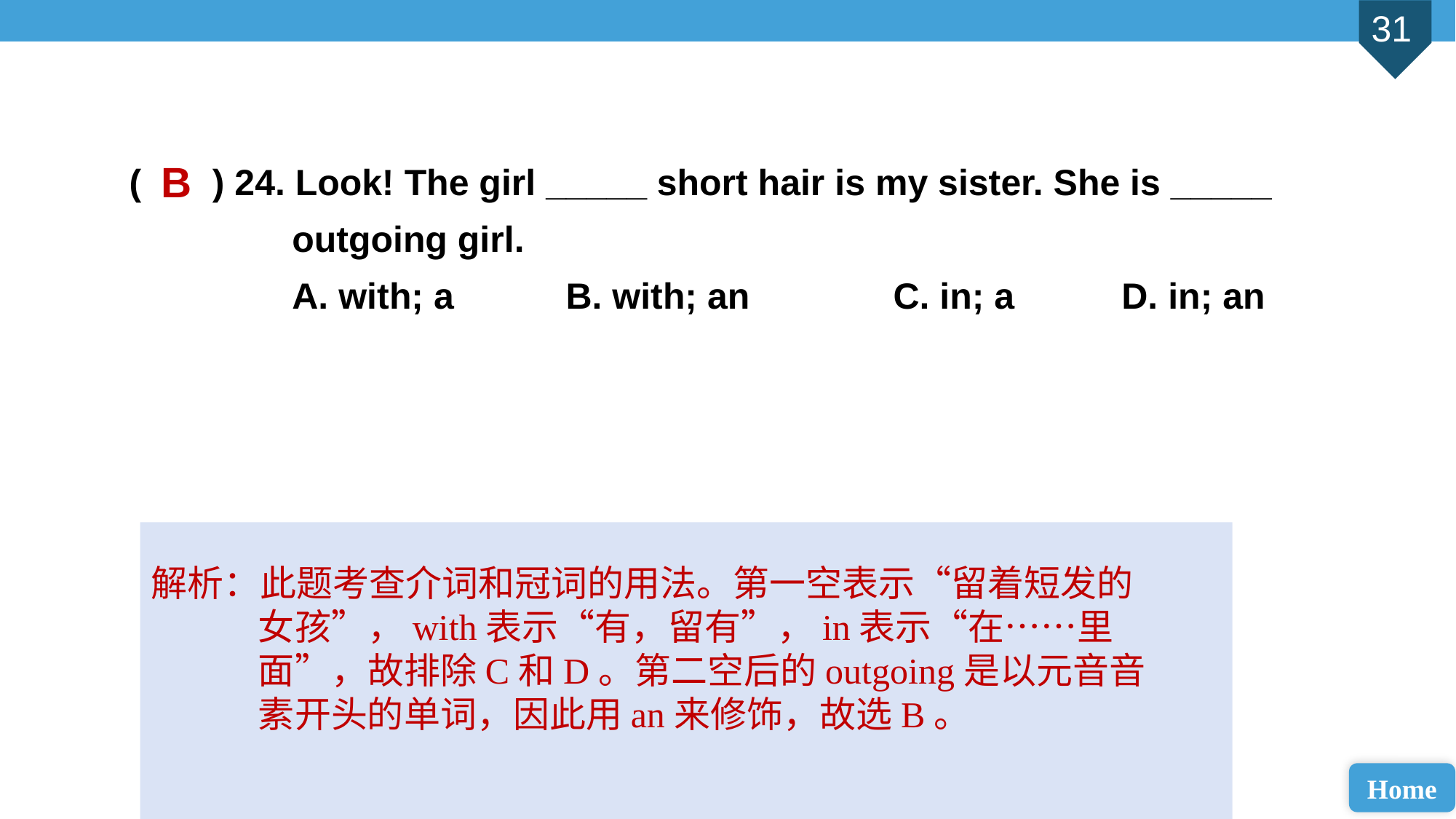

(       ) 24. Look! The girl _____ short hair is my sister. She is _____
                outgoing girl.
                A. with; a 	B. with; an 		C. in; a	 D. in; an
B

解析：此题考查介词和冠词的用法。第一空表示“留着短发的女孩”，with表示“有，留有”，in表示“在……里面”，故排除C和D。第二空后的outgoing是以元音音素开头的单词，因此用an来修饰，故选B。